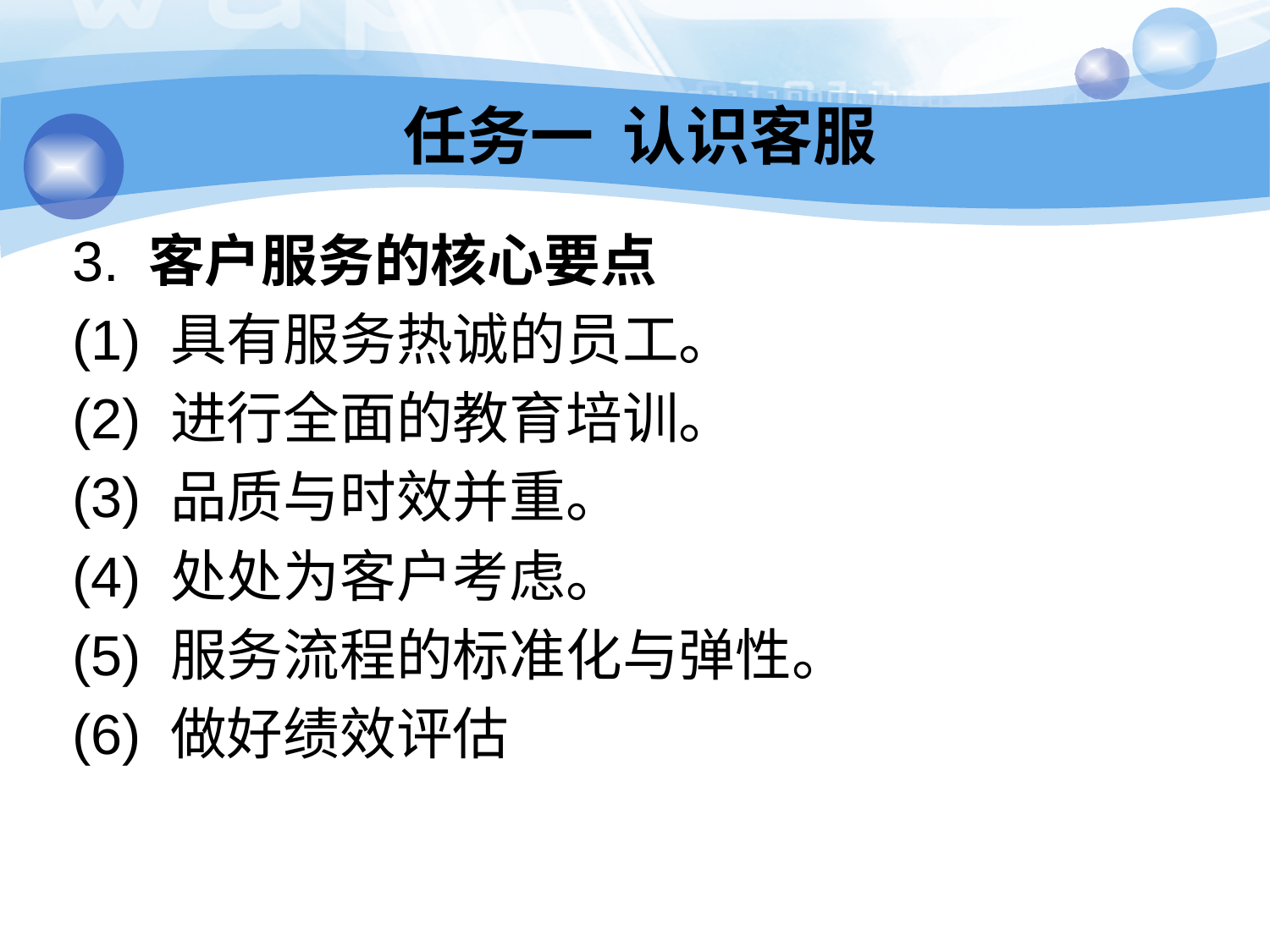

# 任务一  认识客服
3. 客户服务的核心要点
(1) 具有服务热诚的员工。
(2) 进行全面的教育培训。
(3) 品质与时效并重。
(4) 处处为客户考虑。
(5) 服务流程的标准化与弹性。
(6) 做好绩效评估